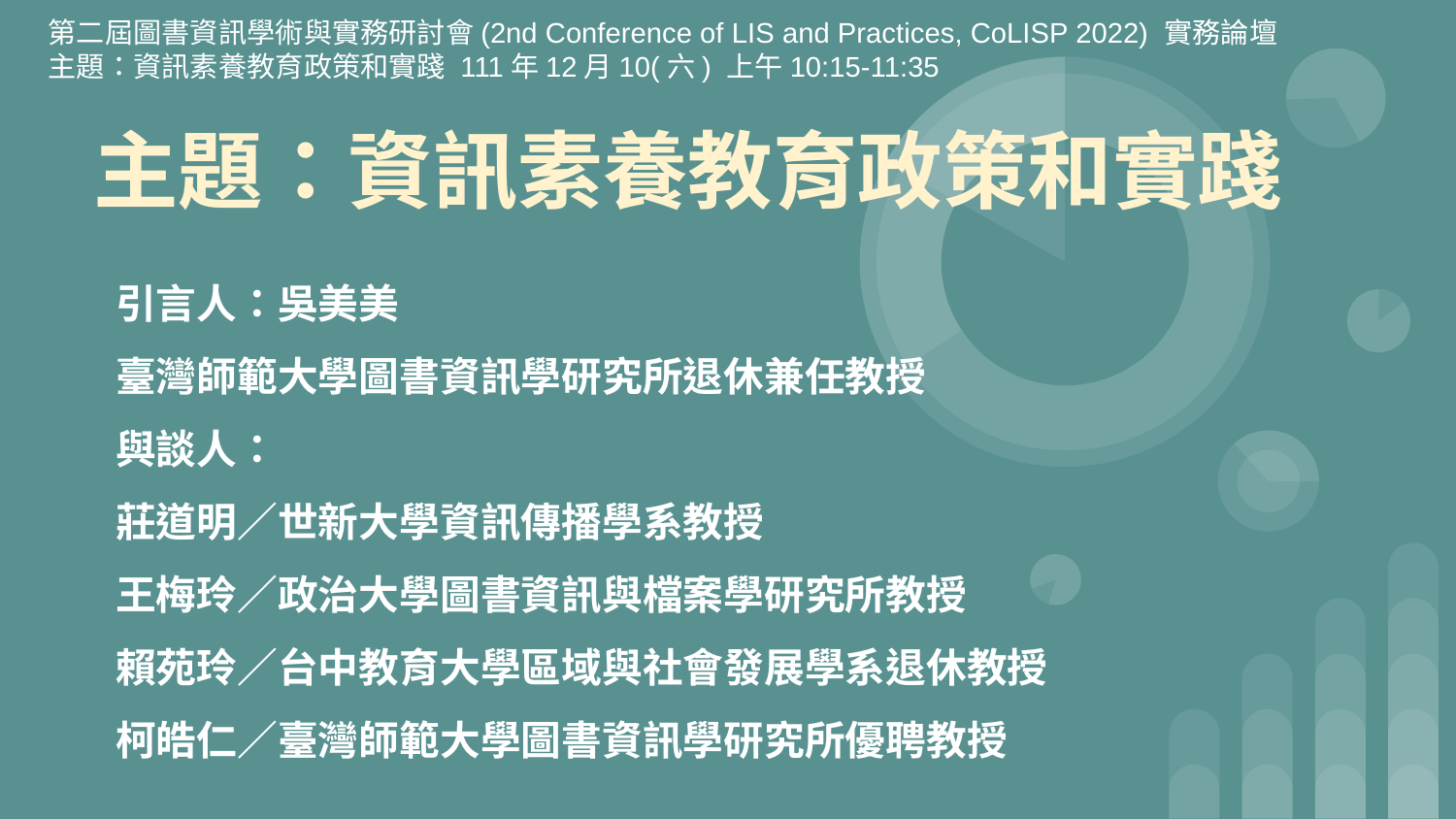

第二屆圖書資訊學術與實務研討會(2nd Conference of LIS and Practices, CoLISP 2022) 實務論壇
主題：資訊素養教育政策和實踐 111年12月10(六) 上午10:15-11:35
# 主題：資訊素養教育政策和實踐
引言人：吳美美
臺灣師範大學圖書資訊學研究所退休兼任教授
與談人：
莊道明／世新大學資訊傳播學系教授
王梅玲／政治大學圖書資訊與檔案學研究所教授
賴苑玲／台中教育大學區域與社會發展學系退休教授
柯皓仁／臺灣師範大學圖書資訊學研究所優聘教授